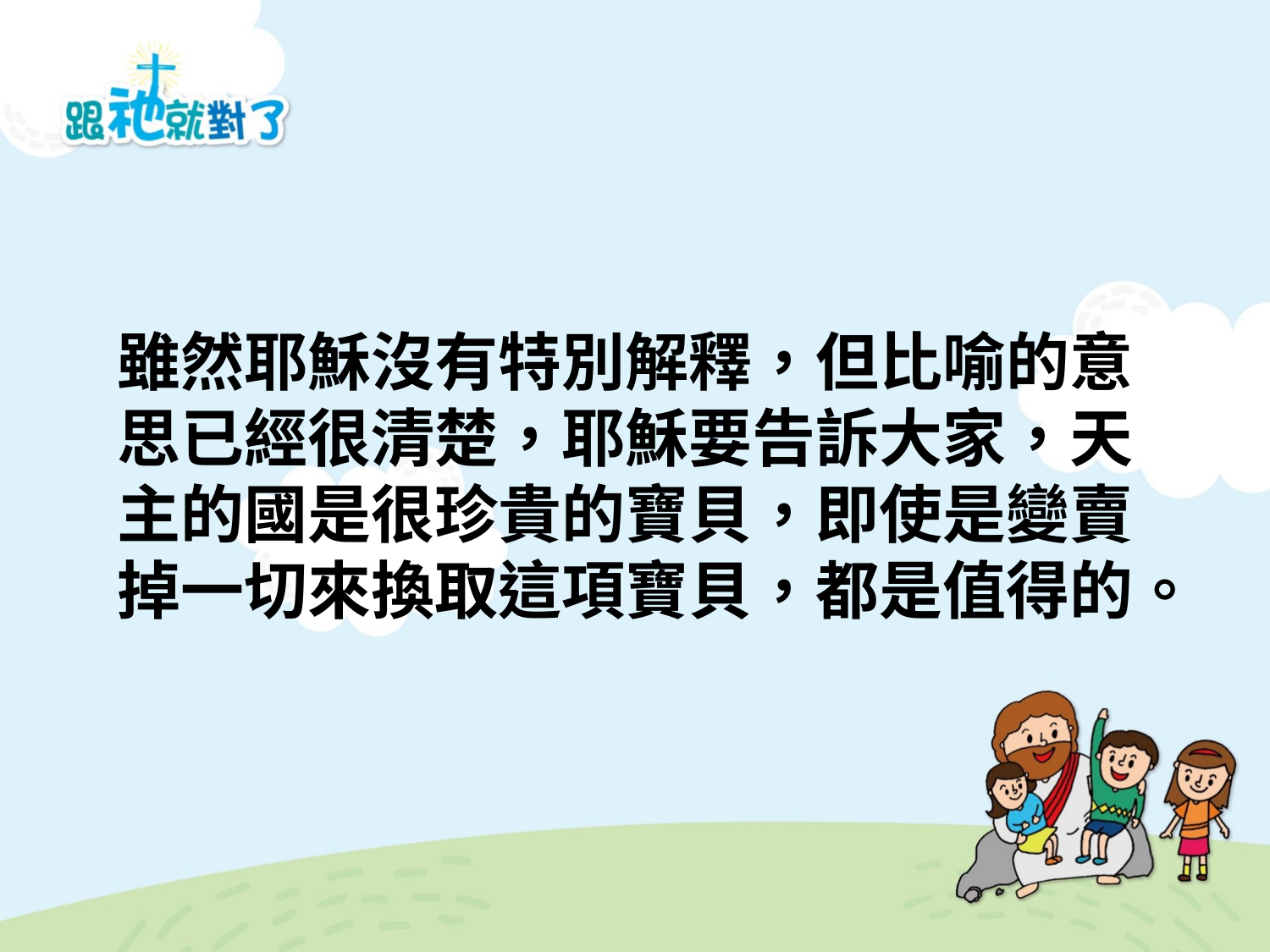

雖然耶穌沒有特別解釋，但比喻的意思已經很清楚，耶穌要告訴大家，天主的國是很珍貴的寶貝，即使是變賣掉一切來換取這項寶貝，都是值得的。